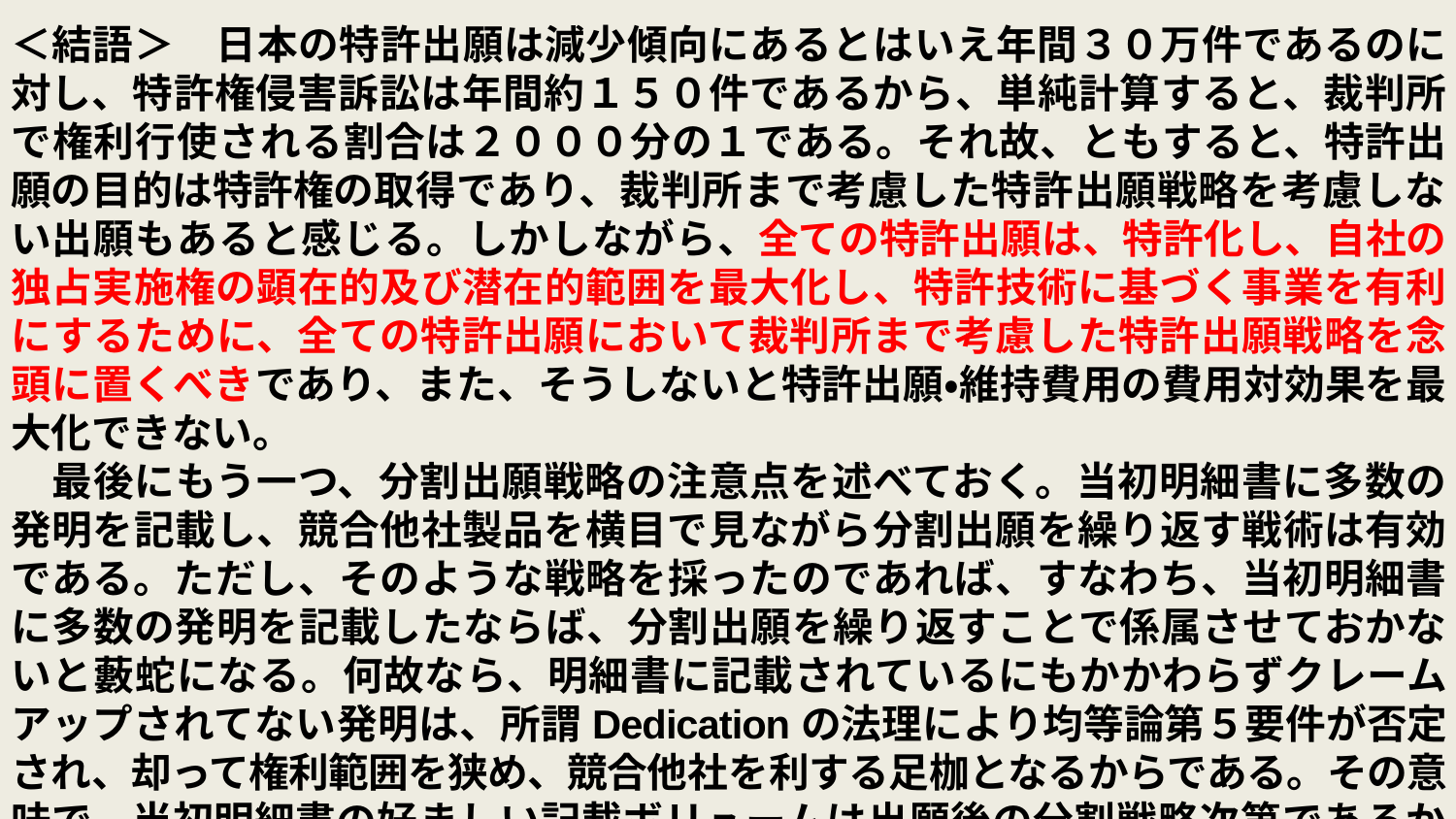

＜結語＞　日本の特許出願は減少傾向にあるとはいえ年間３０万件であるのに対し、特許権侵害訴訟は年間約１５０件であるから、単純計算すると、裁判所で権利行使される割合は２０００分の１である。それ故、ともすると、特許出願の目的は特許権の取得であり、裁判所まで考慮した特許出願戦略を考慮しない出願もあると感じる。しかしながら、全ての特許出願は、特許化し、自社の独占実施権の顕在的及び潜在的範囲を最大化し、特許技術に基づく事業を有利にするために、全ての特許出願において裁判所まで考慮した特許出願戦略を念頭に置くべきであり、また、そうしないと特許出願・維持費用の費用対効果を最大化できない。
　最後にもう一つ、分割出願戦略の注意点を述べておく。当初明細書に多数の発明を記載し、競合他社製品を横目で見ながら分割出願を繰り返す戦術は有効である。ただし、そのような戦略を採ったのであれば、すなわち、当初明細書に多数の発明を記載したならば、分割出願を繰り返すことで係属させておかないと藪蛇になる。何故なら、明細書に記載されているにもかかわらずクレームアップされてない発明は、所謂Dedicationの法理により均等論第５要件が否定され、却って権利範囲を狭め、競合他社を利する足枷となるからである。その意味で、当初明細書の好ましい記載ボリュームは出願後の分割戦略次第であるから、闇雲に多く記載すればよいというものではない。